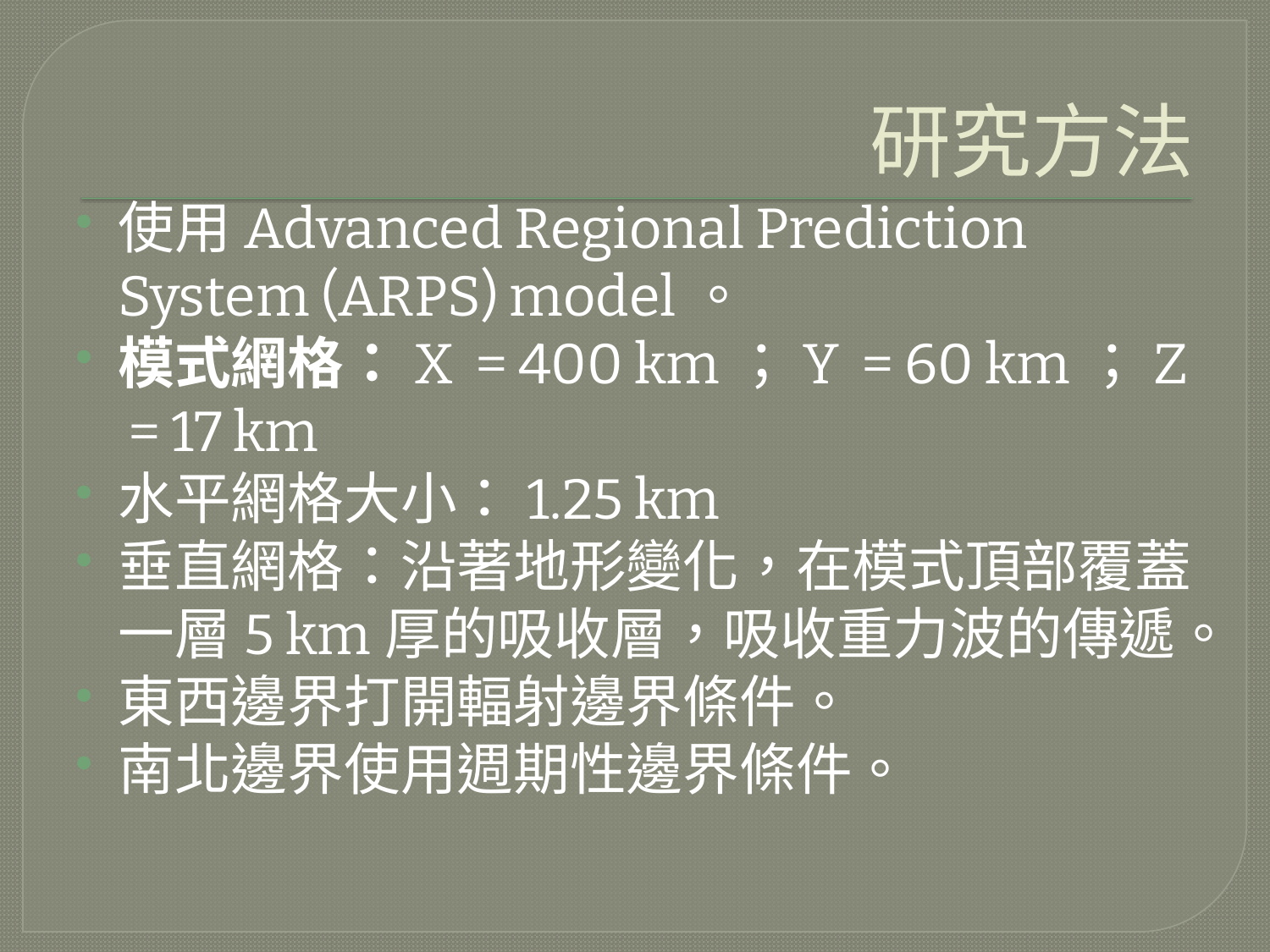

# 研究方法
使用Advanced Regional Prediction System (ARPS) model。
模式網格：X  = 400 km；Y  = 60 km；Z  = 17 km
水平網格大小：1.25 km
垂直網格：沿著地形變化，在模式頂部覆蓋一層5 km厚的吸收層，吸收重力波的傳遞。
東西邊界打開輻射邊界條件。
南北邊界使用週期性邊界條件。